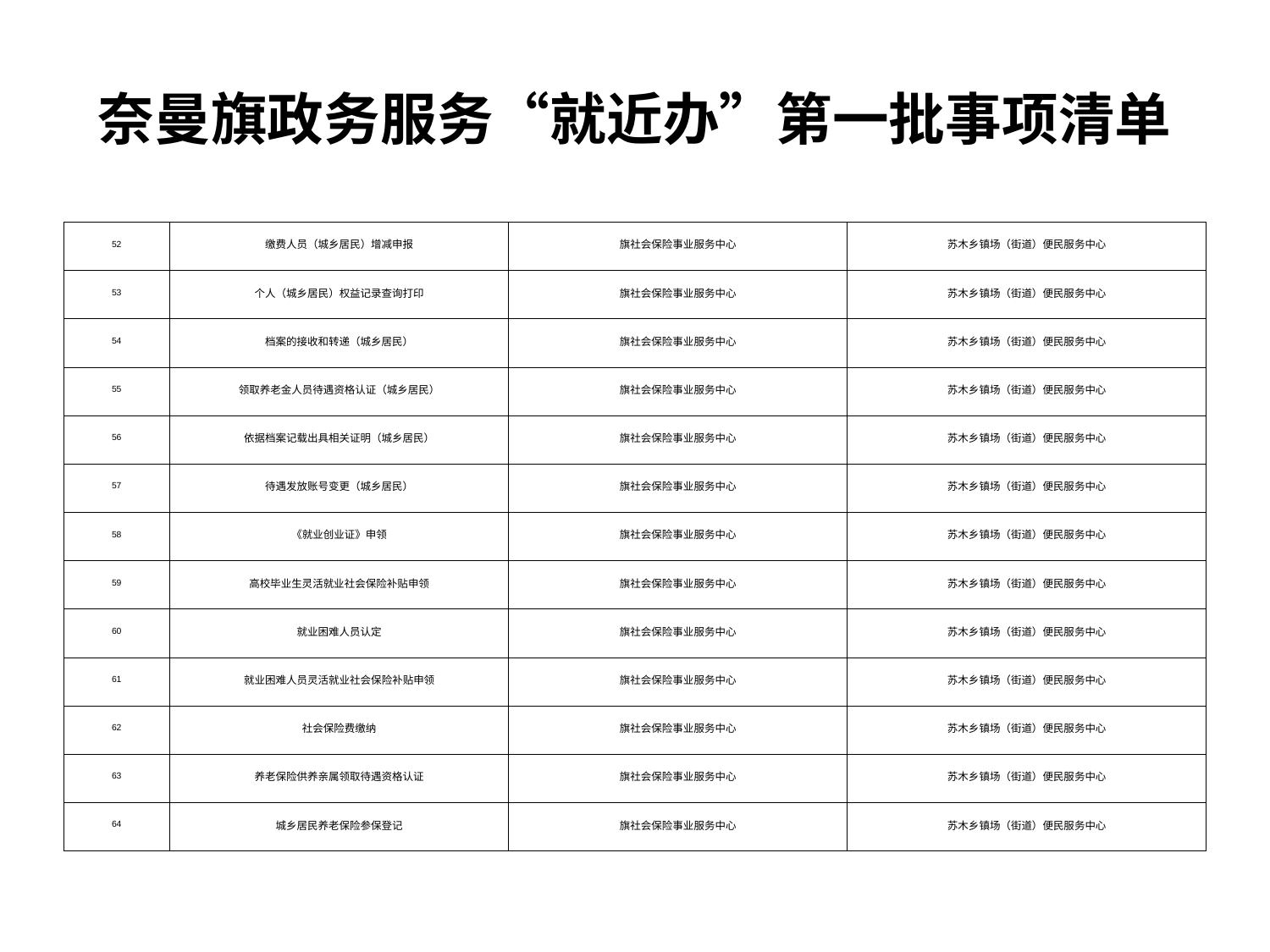

# 奈曼旗政务服务“就近办”第一批事项清单
| 52 | 缴费人员（城乡居民）增减申报 | 旗社会保险事业服务中心 | 苏木乡镇场（街道）便民服务中心 |
| --- | --- | --- | --- |
| 53 | 个人（城乡居民）权益记录查询打印 | 旗社会保险事业服务中心 | 苏木乡镇场（街道）便民服务中心 |
| 54 | 档案的接收和转递（城乡居民） | 旗社会保险事业服务中心 | 苏木乡镇场（街道）便民服务中心 |
| 55 | 领取养老金人员待遇资格认证（城乡居民） | 旗社会保险事业服务中心 | 苏木乡镇场（街道）便民服务中心 |
| 56 | 依据档案记载出具相关证明（城乡居民） | 旗社会保险事业服务中心 | 苏木乡镇场（街道）便民服务中心 |
| 57 | 待遇发放账号变更（城乡居民） | 旗社会保险事业服务中心 | 苏木乡镇场（街道）便民服务中心 |
| 58 | 《就业创业证》申领 | 旗社会保险事业服务中心 | 苏木乡镇场（街道）便民服务中心 |
| 59 | 高校毕业生灵活就业社会保险补贴申领 | 旗社会保险事业服务中心 | 苏木乡镇场（街道）便民服务中心 |
| 60 | 就业困难人员认定 | 旗社会保险事业服务中心 | 苏木乡镇场（街道）便民服务中心 |
| 61 | 就业困难人员灵活就业社会保险补贴申领 | 旗社会保险事业服务中心 | 苏木乡镇场（街道）便民服务中心 |
| 62 | 社会保险费缴纳 | 旗社会保险事业服务中心 | 苏木乡镇场（街道）便民服务中心 |
| 63 | 养老保险供养亲属领取待遇资格认证 | 旗社会保险事业服务中心 | 苏木乡镇场（街道）便民服务中心 |
| 64 | 城乡居民养老保险参保登记 | 旗社会保险事业服务中心 | 苏木乡镇场（街道）便民服务中心 |